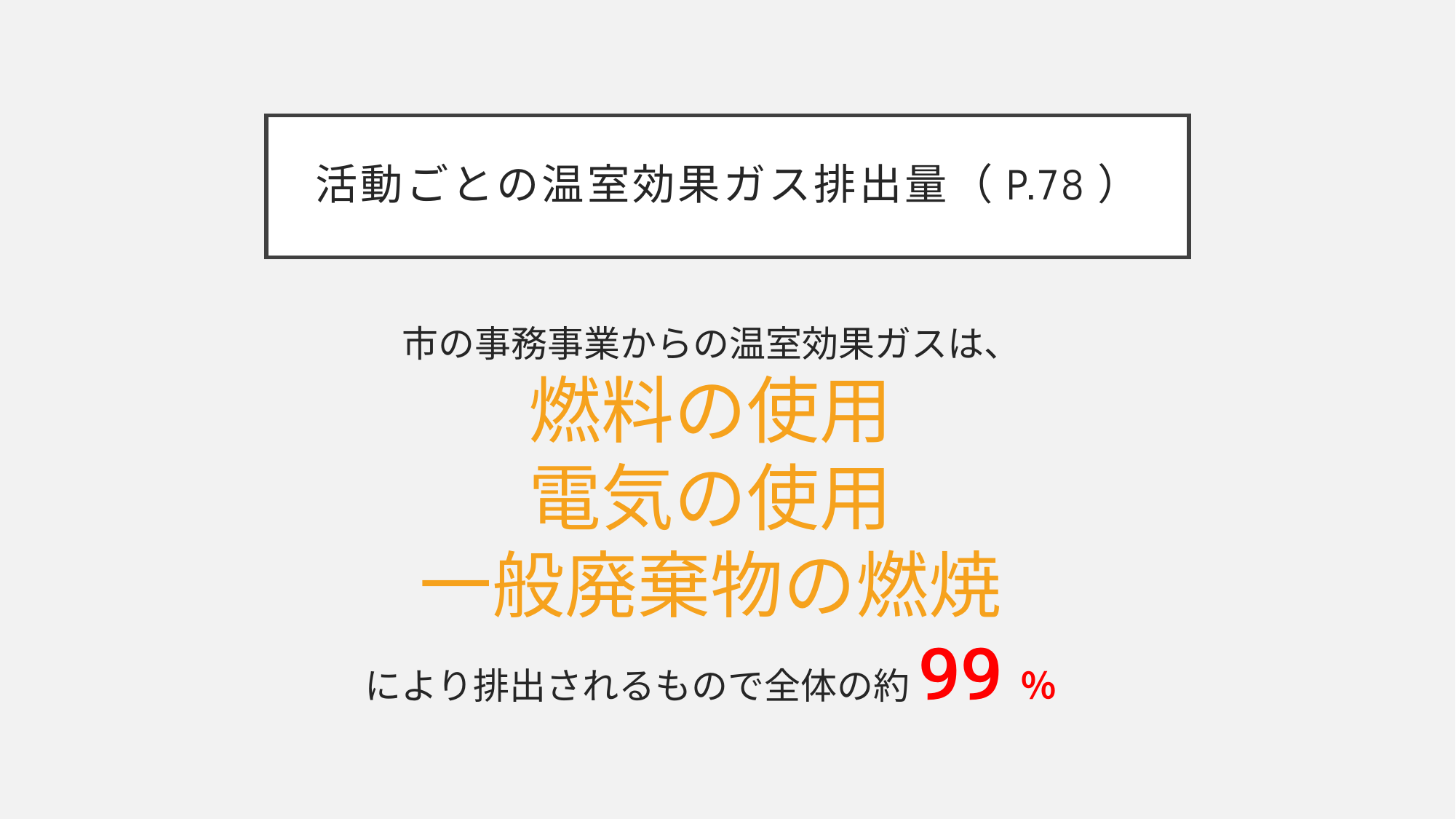

# 活動ごとの温室効果ガス排出量（p.78）
市の事務事業からの温室効果ガスは、
燃料の使用
電気の使用
一般廃棄物の燃焼
により排出されるもので全体の約99％